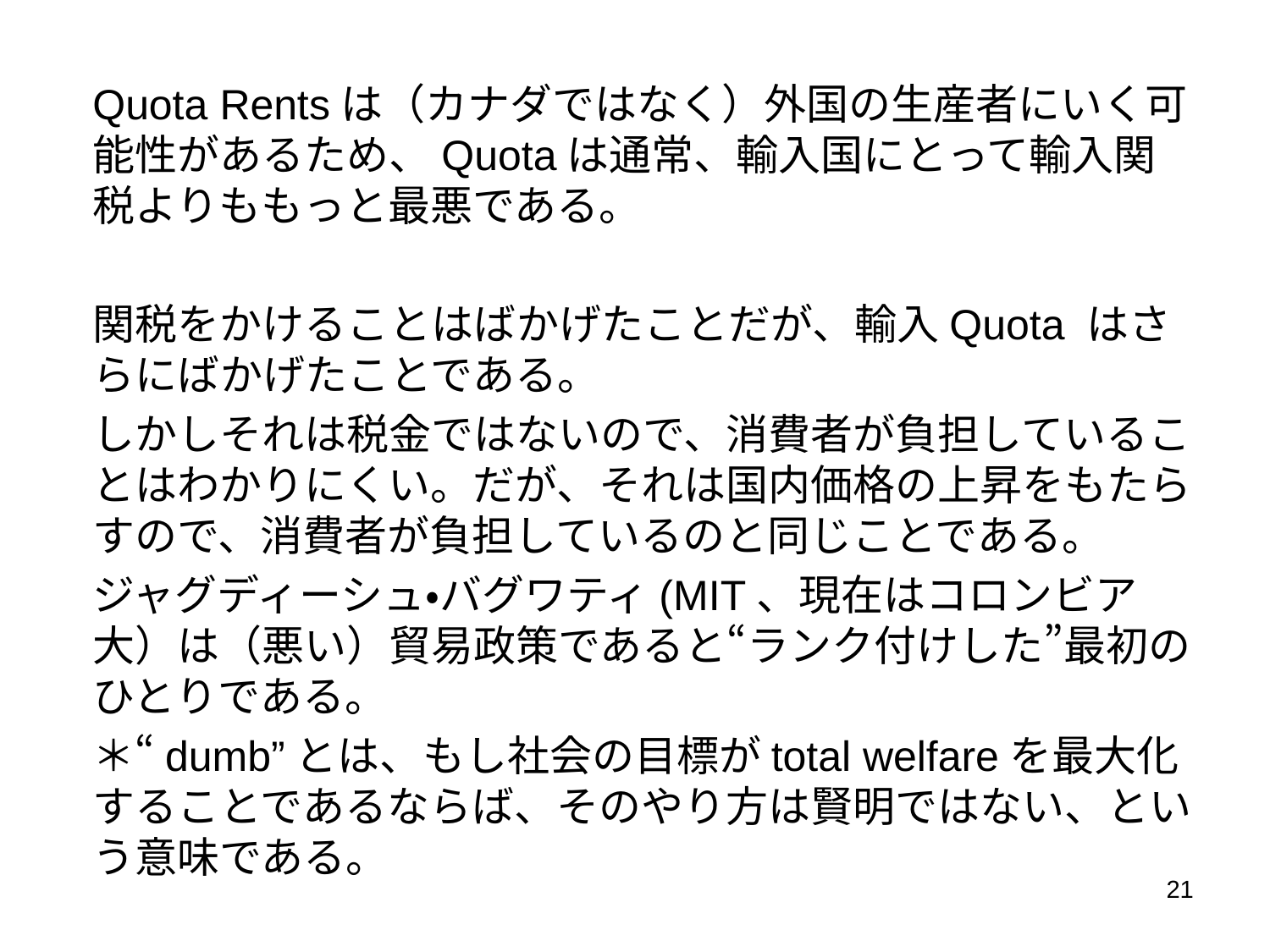

Quota Rentsは（カナダではなく）外国の生産者にいく可能性があるため、Quotaは通常、輸入国にとって輸入関税よりももっと最悪である。

関税をかけることはばかげたことだが、輸入Quota はさらにばかげたことである。
しかしそれは税金ではないので、消費者が負担していることはわかりにくい。だが、それは国内価格の上昇をもたらすので、消費者が負担しているのと同じことである。
ジャグディーシュ・バグワティ(MIT、現在はコロンビア大）は（悪い）貿易政策であると“ランク付けした”最初のひとりである。
＊“dumb”とは、もし社会の目標がtotal welfareを最大化することであるならば、そのやり方は賢明ではない、という意味である。
21